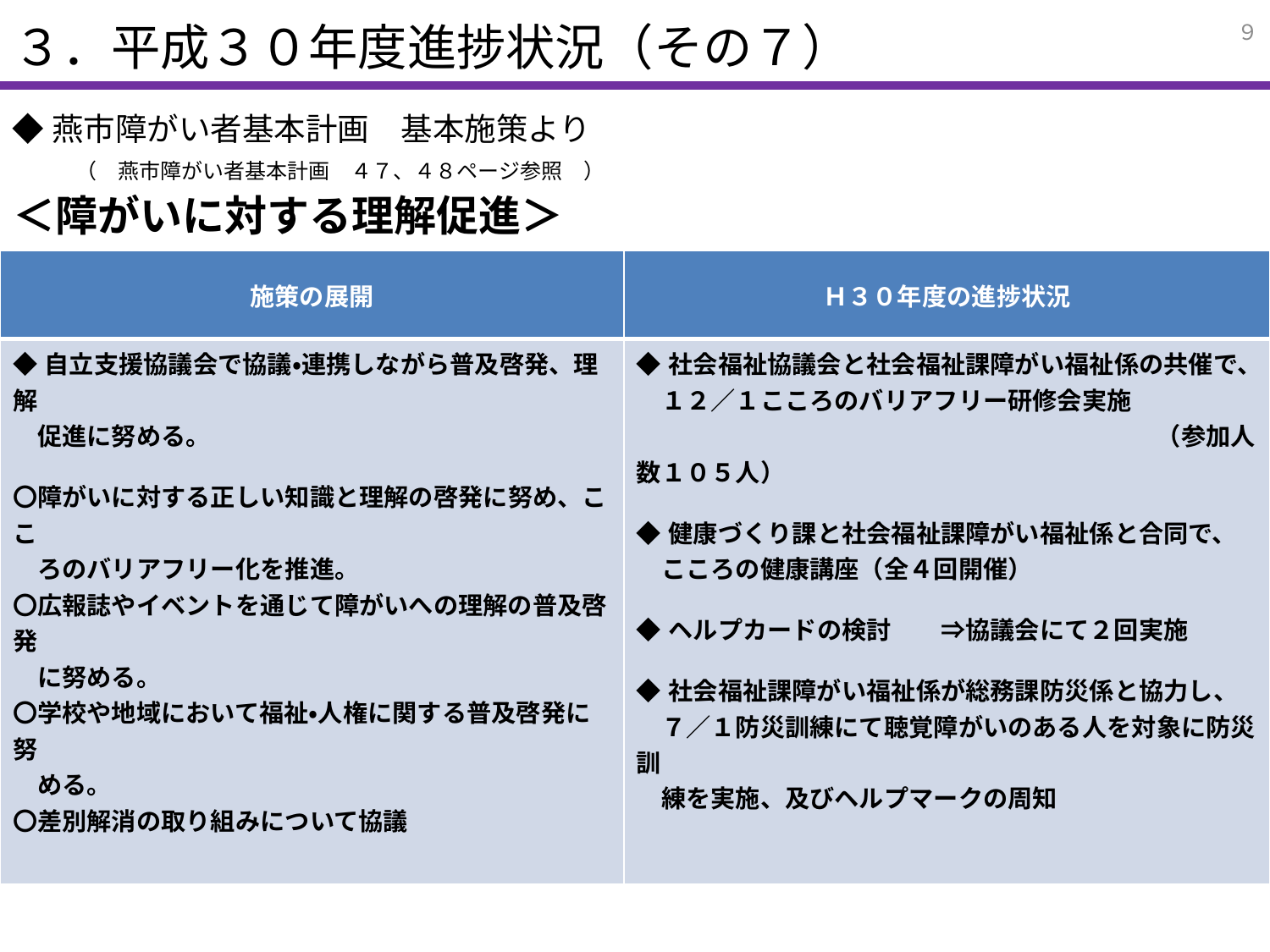

３．平成３０年度進捗状況（その７）
９
◆燕市障がい者基本計画　基本施策より
　　（　燕市障がい者基本計画　４７、４８ページ参照　）
＜障がいに対する理解促進＞
| 施策の展開 | Ｈ３０年度の進捗状況 |
| --- | --- |
| ◆自立支援協議会で協議・連携しながら普及啓発、理解 　促進に努める。 〇障がいに対する正しい知識と理解の啓発に努め、ここ　 　ろのバリアフリー化を推進。 〇広報誌やイベントを通じて障がいへの理解の普及啓発 　に努める。 〇学校や地域において福祉・人権に関する普及啓発に努 　める。 〇差別解消の取り組みについて協議 | ◆社会福祉協議会と社会福祉課障がい福祉係の共催で、 　１２／１こころのバリアフリー研修会実施 　　　　　　　　　　　　　　　　　　　　　（参加人数１０５人） ◆健康づくり課と社会福祉課障がい福祉係と合同で、 　こころの健康講座（全４回開催） ◆ヘルプカードの検討　　⇒協議会にて２回実施 ◆社会福祉課障がい福祉係が総務課防災係と協力し、 　７／１防災訓練にて聴覚障がいのある人を対象に防災訓 　練を実施、及びヘルプマークの周知 |